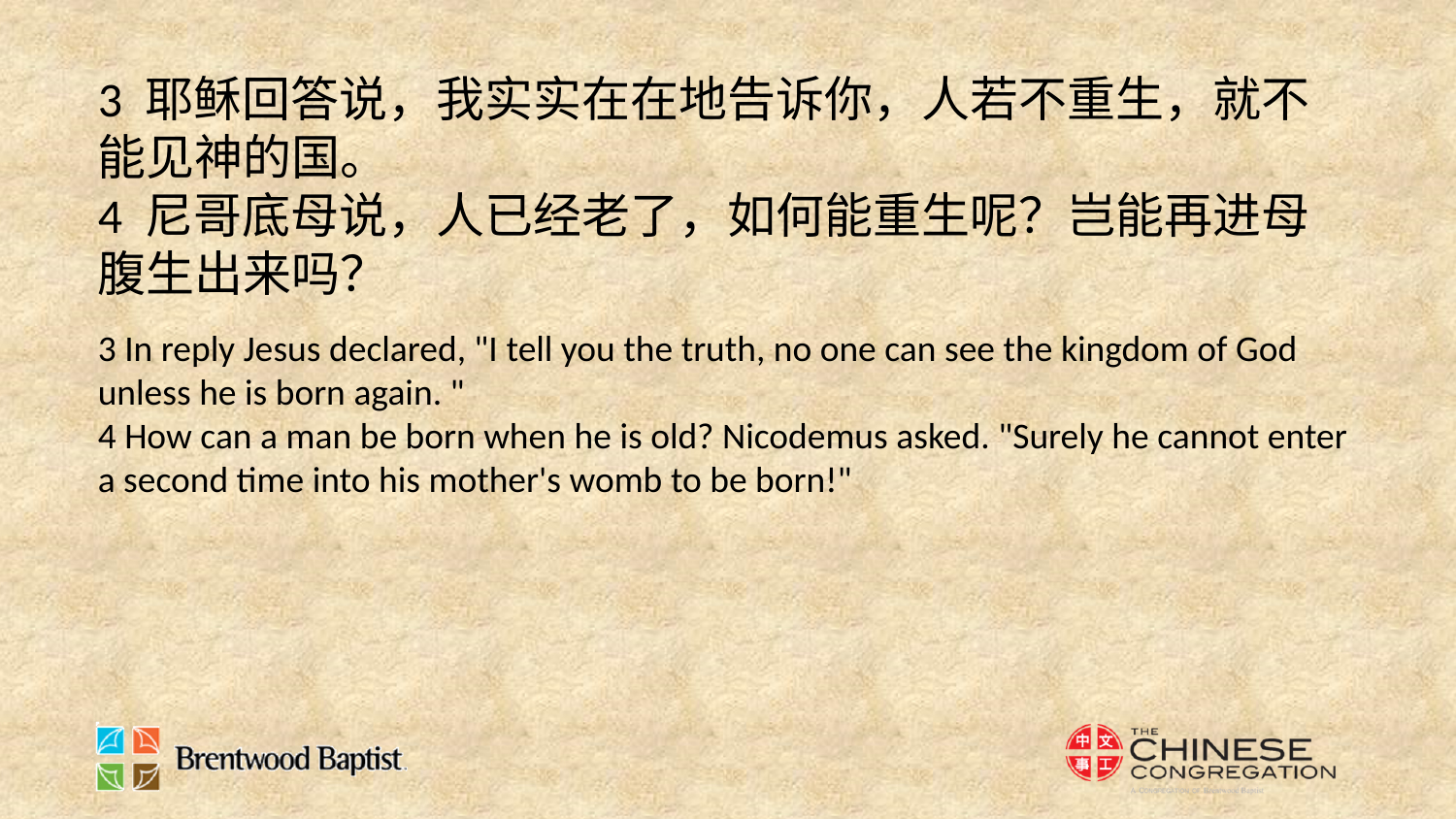

3 耶稣回答说，我实实在在地告诉你，人若不重生，就不能见神的国。
4 尼哥底母说，人已经老了，如何能重生呢？岂能再进母腹生出来吗？

3 In reply Jesus declared, "I tell you the truth, no one can see the kingdom of God unless he is born again. "
4 How can a man be born when he is old? Nicodemus asked. "Surely he cannot enter a second time into his mother's womb to be born!"